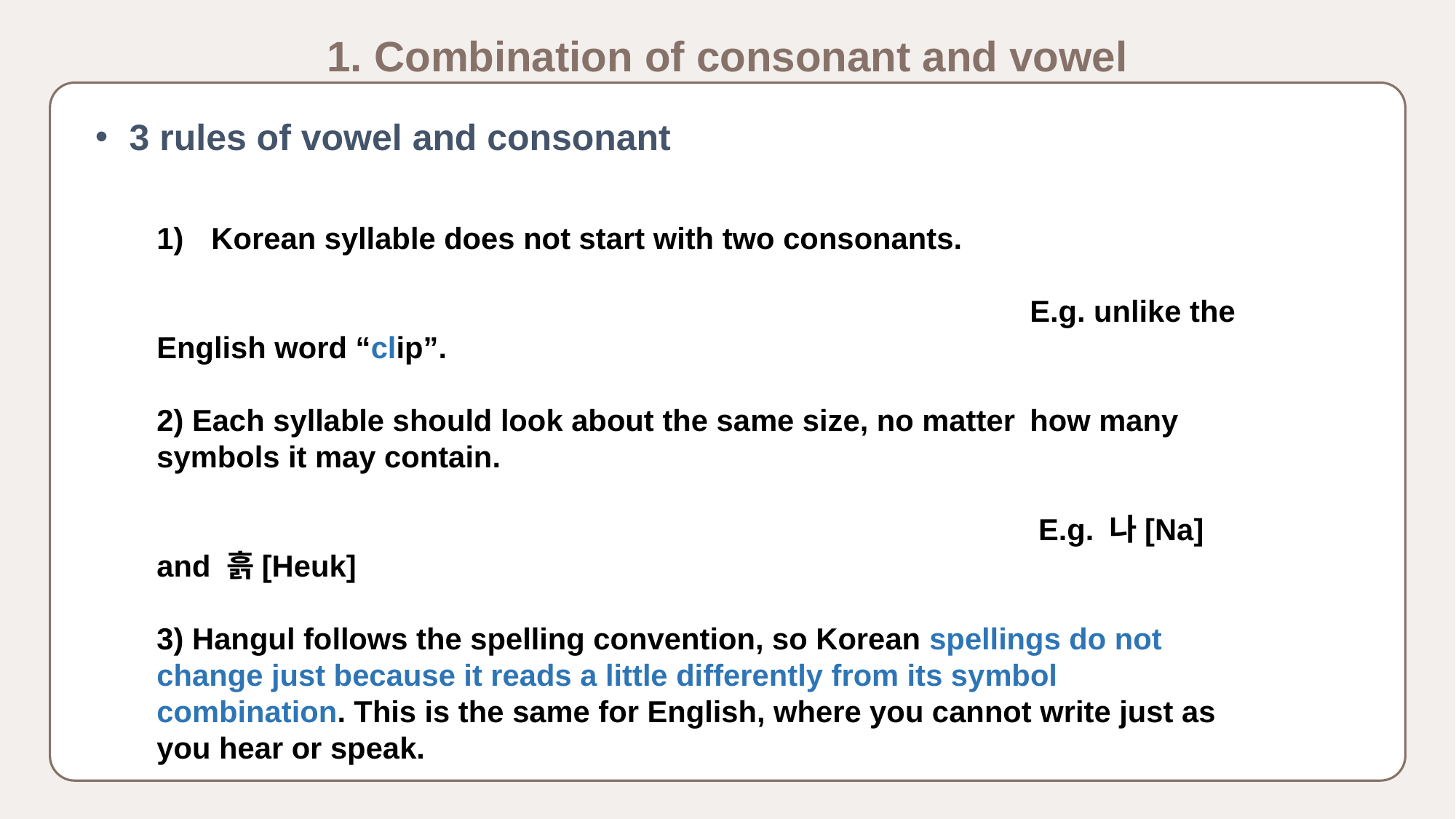

1. Combination of consonant and vowel

3 rules of vowel and consonant
Korean syllable does not start with two consonants.

								E.g. unlike the English word “clip”.

2) Each syllable should look about the same size, no matter	how many symbols it may contain.

								 E.g. 나[Na] and 흙[Heuk]

3) Hangul follows the spelling convention, so Korean spellings do not change just because it reads a little differently from its symbol combination. This is the same for English, where you cannot write just as you hear or speak.